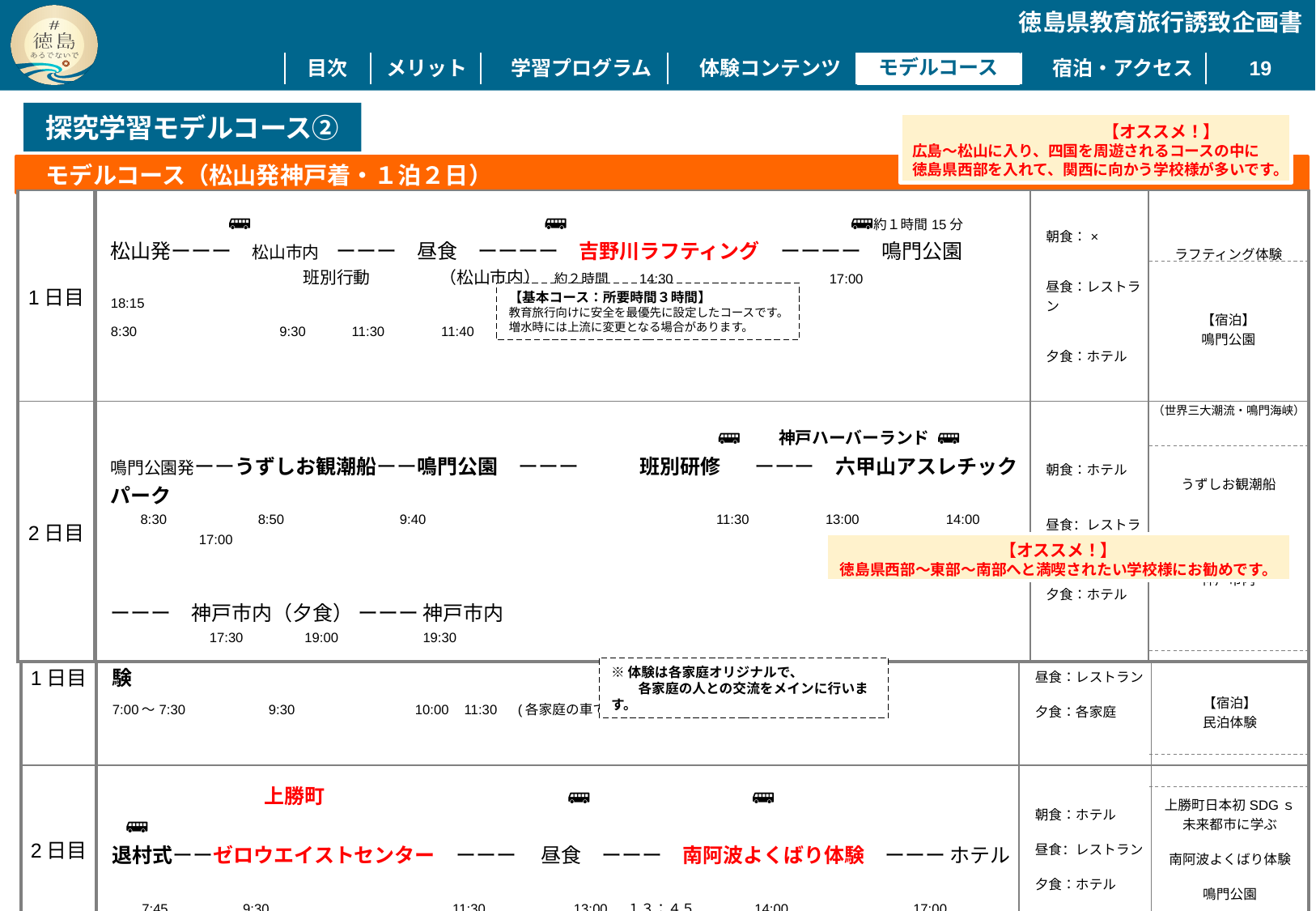

19
モデルコース
探究学習モデルコース②
　　　　　　　　　　 【オススメ！】
広島～松山に入り、四国を周遊されるコースの中に
徳島県西部を入れて、関西に向かう学校様が多いです。
モデルコース（松山発神戸着・１泊２日）
| 1日目 | 🚌　　　　　　　　　　　 🚌　　　　　　　　　　　　　　　　　　 🚌約１時間15分　 　 松山発ーーー　松山市内　ーーー　昼食　ーーーー　吉野川ラフティング　ーーーー　鳴門公園　　 　　　　　　　　　　 　 班別行動　　 　（松山市内）　約２時間　　14:30　　　　　　　　　　　17:00　　　　　　　　　　　18:15　　　　　　　　　　　　　　　　 　　　　　　　 8:30　　　　　　　　　　9:30　　11:30 　　11:40　　　12:30 | 朝食：× 昼食：レストラン 夕食：ホテル | ラフティング体験 【宿泊】 鳴門公園 |
| --- | --- | --- | --- |
| 2日目 | 🚌　　 神戸ハーバーランド 🚌　 鳴門公園発ーーうずしお観潮船ーー鳴門公園　ーーー　　　班別研修 　ーーー　六甲山アスレチックパーク 　 8:30　　　　　　 8:50　　　　　　　　9:40　　　　　　　　　　　　　　　 　　　　　11:30　 　　　13:00　　　　　 14:00 17:00　 　　　　 　　 ーーー　神戸市内（夕食） ーーー 神戸市内 　　　　　　　17:30 19:00 　　　　19:30 | 朝食：ホテル 　 昼食：レストラン 夕食：ホテル | うずしお観潮船 神戸市内 |
【基本コース：所要時間３時間】
教育旅行向けに安全を最優先に設定したコースです。
増水時には上流に変更となる場合があります。
（世界三大潮流・鳴門海峡）
【オススメ！】
徳島県西部～東部～南部へと満喫されたい学校様にお勧めです。
モデルコース（大阪発着・2泊3日）
| 1日目 | 🚌　　　　　　　　🚌　 約１.5時間　 　　　　　　 大阪発ーー淡路ハイウエイオアシスーー各地区で入村式ー【そらの郷　農山村の暮らし体験】―民泊体験 7:00～7:30　　　　9:30　　　　　 10:00 11:30　(各家庭の車で移動) | 朝食：× 昼食：レストラン 夕食：各家庭 | 各家庭に応じた 生活文化体験 【宿泊】 民泊体験 |
| --- | --- | --- | --- |
| 2日目 | 上勝町　　　　　　　　　　　　🚌　　　　　　　　🚌　　　　　 　　　　 🚌　　 退村式ーーゼロウエイストセンター　ーーー　 昼食　ーーー　南阿波よくばり体験　ーーー ホテル 　 7:45　　　　　9:30　　　　　　　　　　　　　11:30　　　　　　13:00　 １３：４５　 　　14:00　　　　　 　 17:00　 19:00 | 朝食：ホテル 昼食：レストラン 夕食：ホテル | 上勝町日本初SDGｓ 未来都市に学ぶ 南阿波よくばり体験 鳴門公園 |
| ３日目 | 🚌　　　　　　　　　　　🚌　　　　　　　　　　　　　　　　　🚌　　　　　　　　　　　🚌　 ホテル発ーーーー　与島P.A.　ーーー　倉敷美観地区見学　ーーーー　三木S.A.　ーーーー　大阪着 8:30　　　約1時間　　　　　　　　　　　　10:３0 (自由散策・昼食) 1３:30　　　　　　　　　　　　　　　　　　　　　　　　　17:30～18:00 | 朝食：ホテル 昼食：各自 夕食：× | 倉敷美観地区 自由散策 |
※体験は各家庭オリジナルで、
　　各家庭の人との交流をメインに行います。